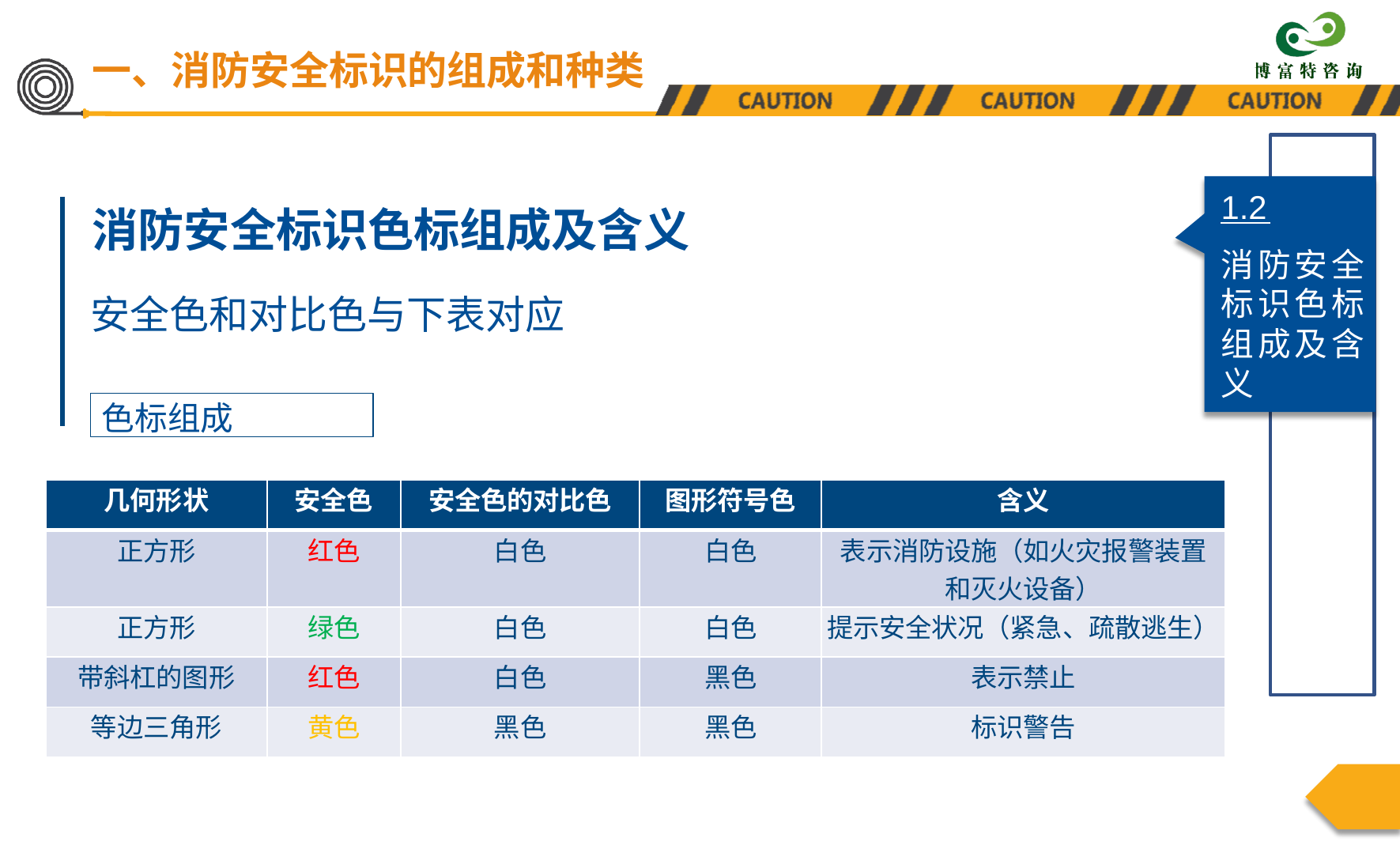

一、消防安全标识的组成和种类

1.2
消防安全  标识色标  组成及含  义

消防安全标识色标组成及含义
安全色和对比色与下表对应

色标组成
| 几何形状 | 安全色 | 安全色的对比色 | 图形符号色 | 含义 |
| --- | --- | --- | --- | --- |
| 正方形 | 红色 | 白色 | 白色 | 表示消防设施（如火灾报警装置 和灭火设备） |
| 正方形 | 绿色 | 白色 | 白色 | 提示安全状况（紧急、疏散逃生） |
| 带斜杠的图形 | 红色 | 白色 | 黑色 | 表示禁止 |
| 等边三角形 | 黄色 | 黑色 | 黑色 | 标识警告 |
6